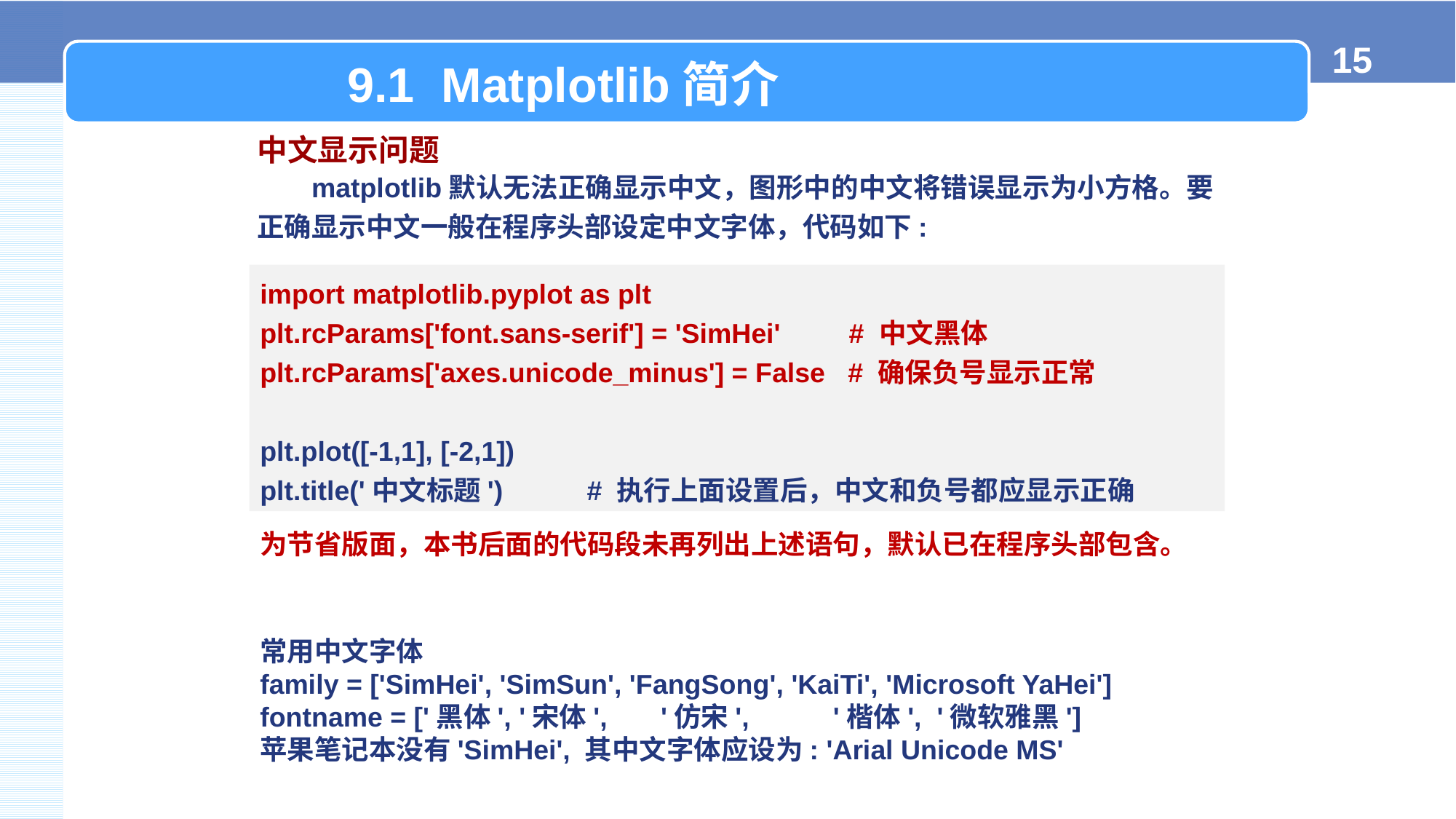

9.1  Matplotlib简介
中文显示问题

matplotlib默认无法正确显示中文，图形中的中文将错误显示为小方格。要正确显示中文一般在程序头部设定中文字体，代码如下:
import matplotlib.pyplot as plt
plt.rcParams['font.sans-serif'] = 'SimHei'         # 中文黑体
plt.rcParams['axes.unicode_minus'] = False   # 确保负号显示正常

plt.plot([-1,1], [-2,1])
plt.title('中文标题')           # 执行上面设置后，中文和负号都应显示正确
为节省版面，本书后面的代码段未再列出上述语句，默认已在程序头部包含。
常用中文字体
family = ['SimHei', 'SimSun', 'FangSong', 'KaiTi', 'Microsoft YaHei']
fontname = ['黑体', '宋体',       '仿宋',           '楷体',  '微软雅黑']
苹果笔记本没有'SimHei', 其中文字体应设为: 'Arial Unicode MS'